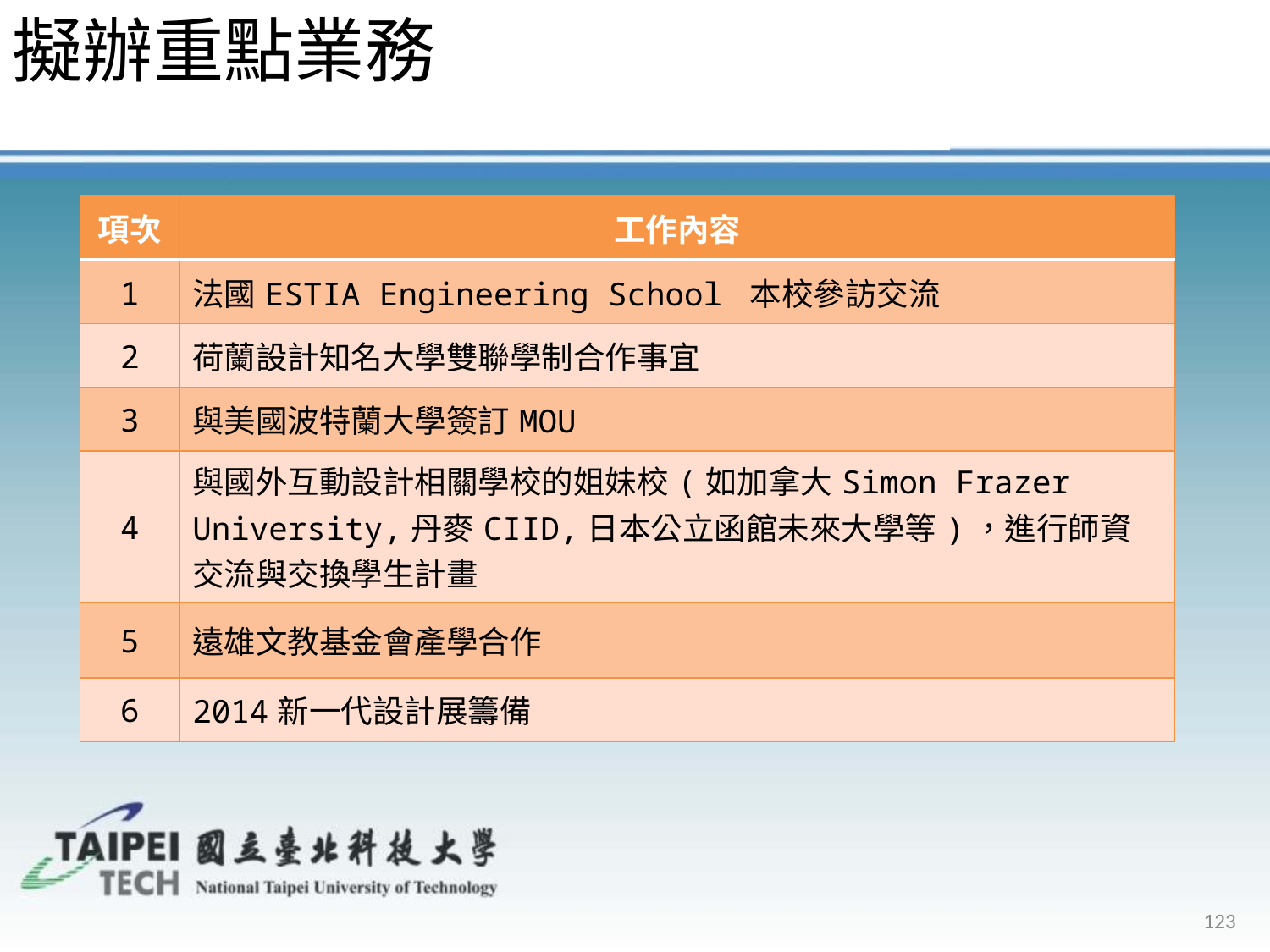

# 擬辦重點業務
近期重要工作執行
| 項次 | 工作內容 |
| --- | --- |
| 1 | 法國ESTIA Engineering School 本校參訪交流 |
| 2 | 荷蘭設計知名大學雙聯學制合作事宜 |
| 3 | 與美國波特蘭大學簽訂MOU |
| 4 | 與國外互動設計相關學校的姐妹校(如加拿大Simon Frazer University,丹麥CIID,日本公立函館未來大學等)，進行師資交流與交換學生計畫 |
| 5 | 遠雄文教基金會產學合作 |
| 6 | 2014新一代設計展籌備 |
123